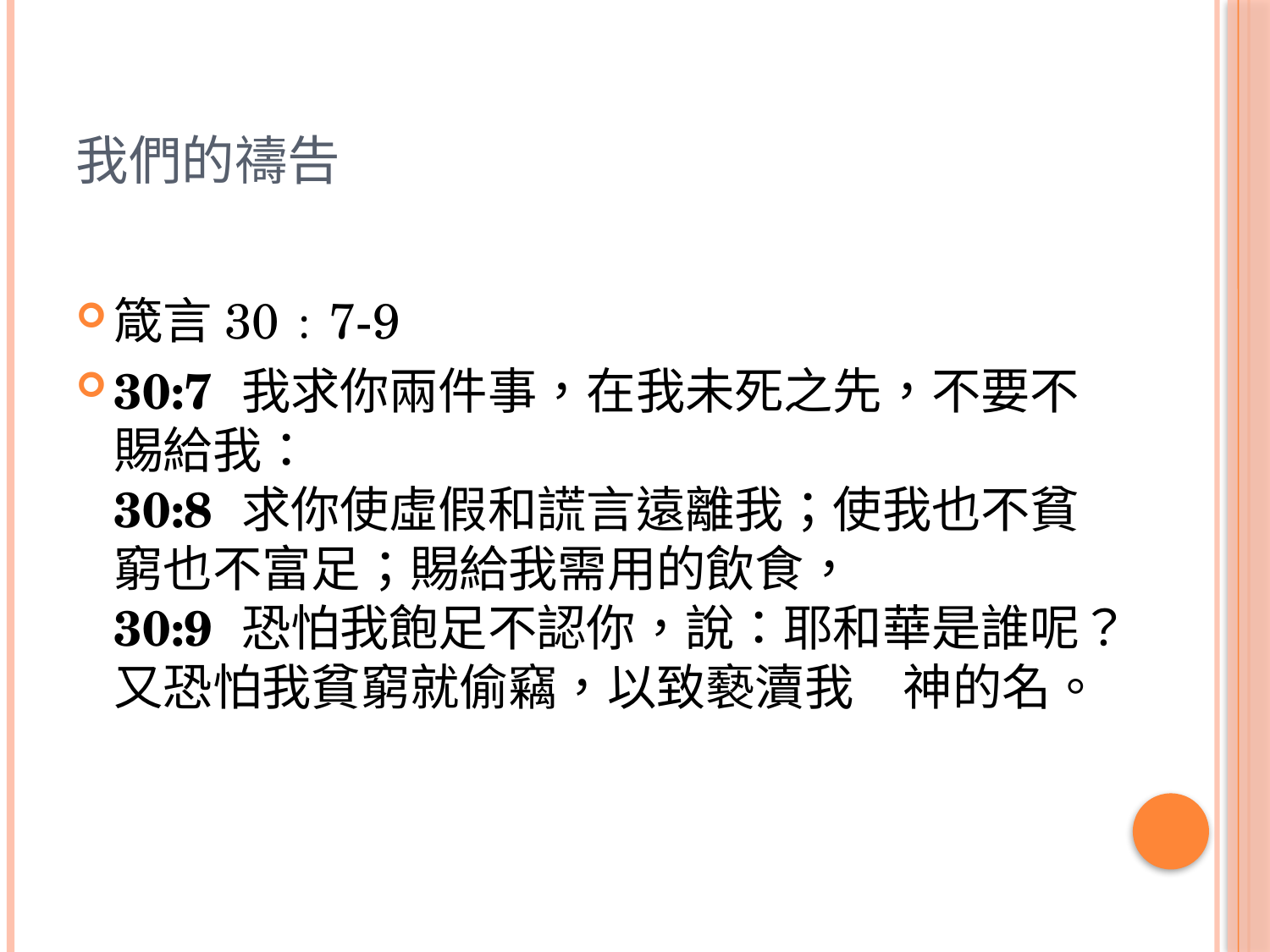

# 我們的禱告

箴言30﹕7-9
30:7 我求你兩件事，在我未死之先，不要不賜給我：
30:8 求你使虛假和謊言遠離我；使我也不貧窮也不富足；賜給我需用的飲食，
30:9 恐怕我飽足不認你，說：耶和華是誰呢？又恐怕我貧窮就偷竊，以致褻瀆我　神的名。